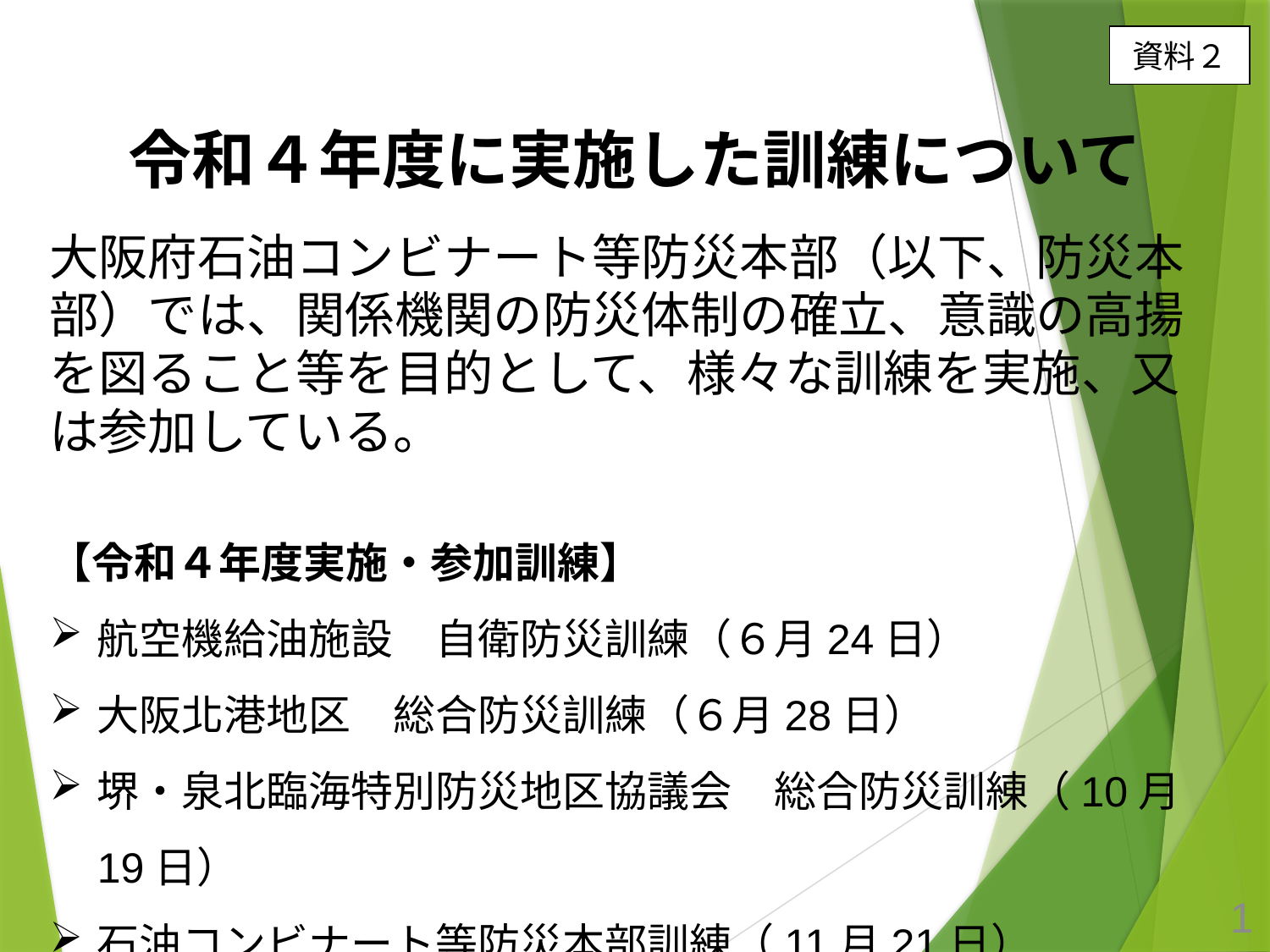

資料２
令和４年度に実施した訓練について
大阪府石油コンビナート等防災本部（以下、防災本部）では、関係機関の防災体制の確立、意識の高揚を図ること等を目的として、様々な訓練を実施、又は参加している。

【令和４年度実施・参加訓練】
航空機給油施設　自衛防災訓練（６月24日）
大阪北港地区　総合防災訓練（６月28日）
堺・泉北臨海特別防災地区協議会　総合防災訓練（10月19日）
石油コンビナート等防災本部訓練（11月21日）
大容量泡消火システム実放水訓練（２月９日）

1